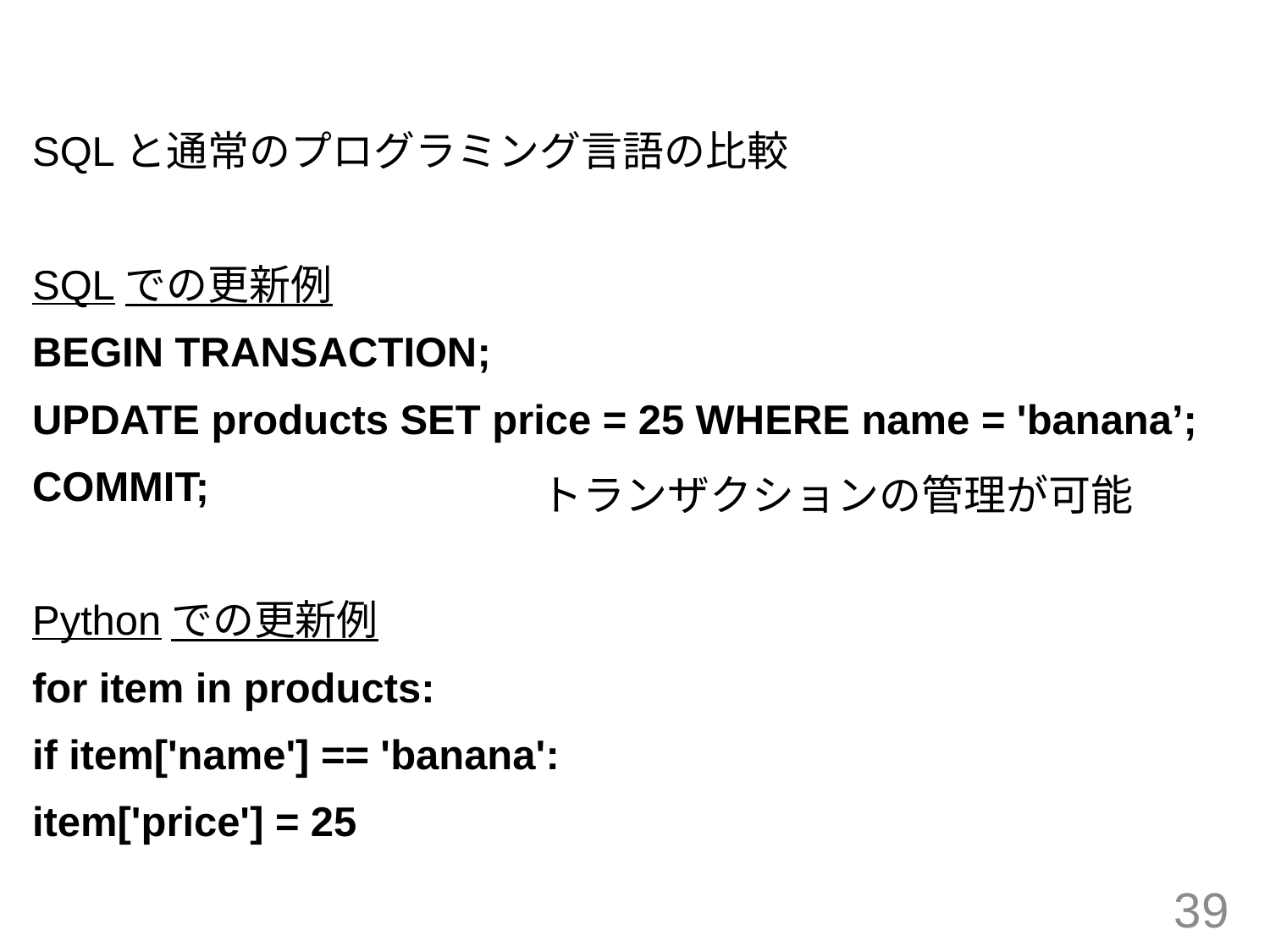

SQLと通常のプログラミング言語の比較

SQLでの更新例
BEGIN TRANSACTION;
UPDATE products SET price = 25 WHERE name = 'banana’;
COMMIT;

Pythonでの更新例
for item in products:
if item['name'] == 'banana':
item['price'] = 25

トランザクションの管理が可能
39